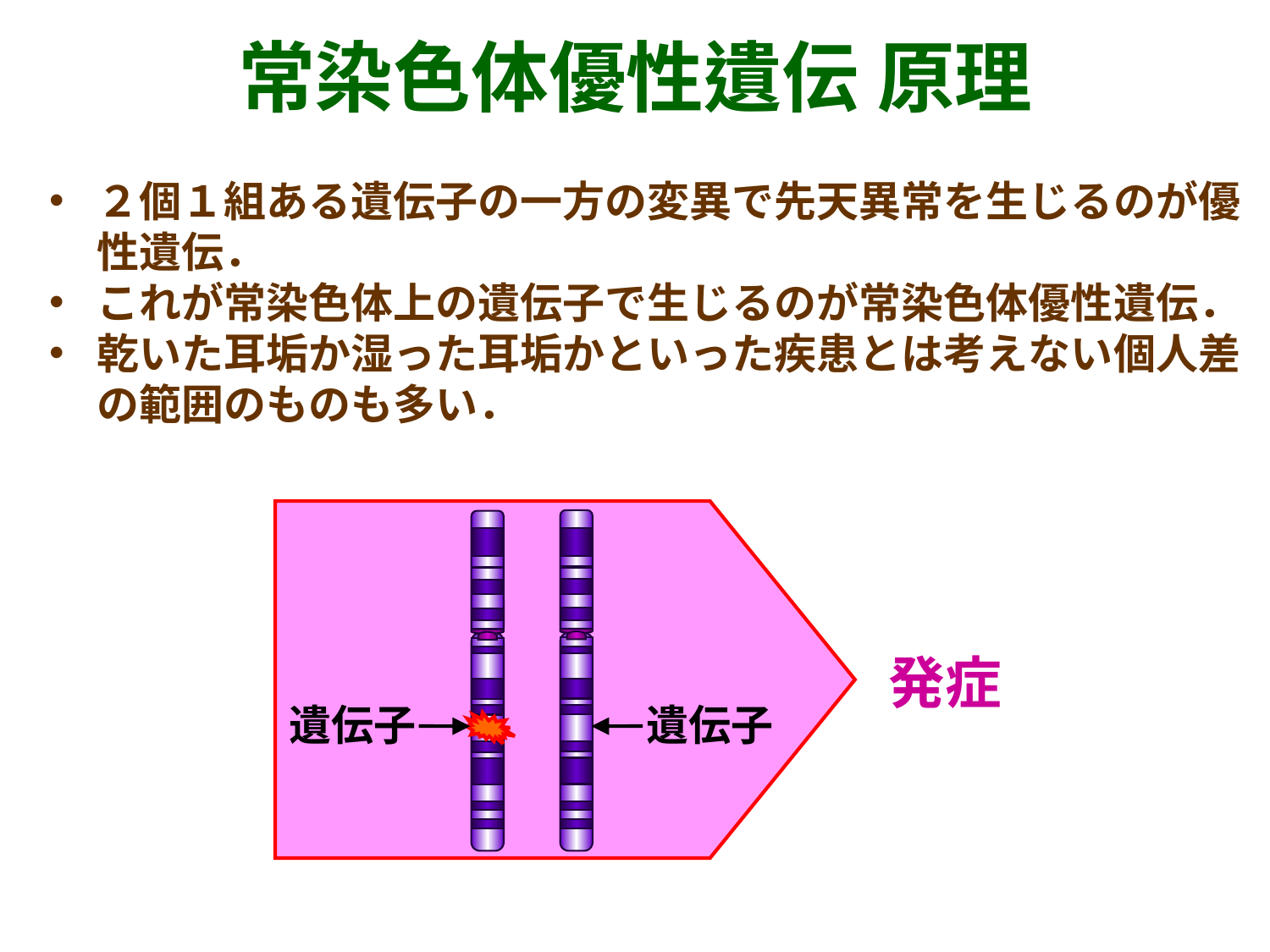

常染色体優性遺伝 原理

２個１組ある遺伝子の一方の変異で先天異常を生じるのが優性遺伝．
これが常染色体上の遺伝子で生じるのが常染色体優性遺伝．
乾いた耳垢か湿った耳垢かといった疾患とは考えない個人差の範囲のものも多い．

発症
遺伝子
遺伝子